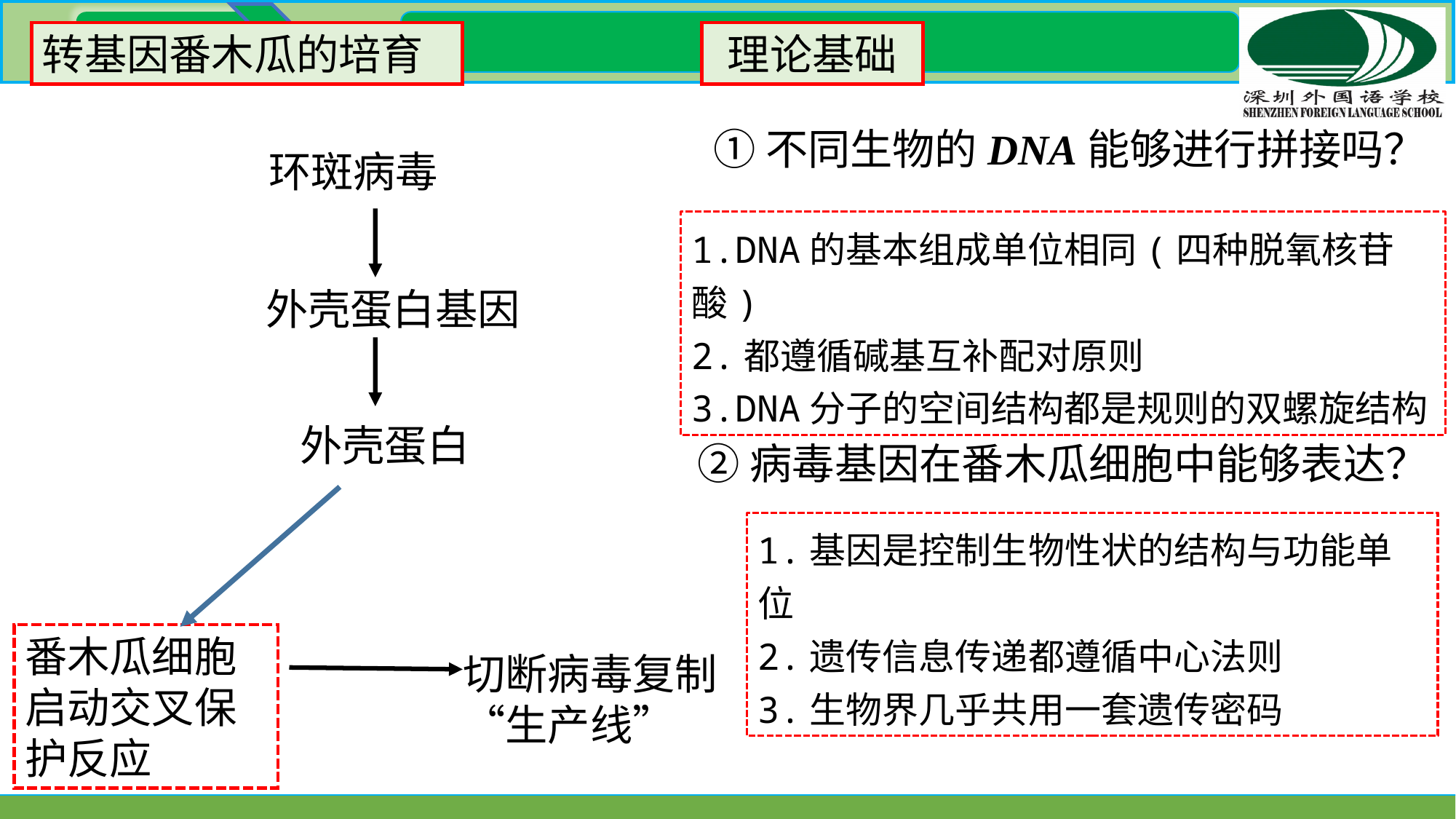

转基因番木瓜的培育
理论基础
①不同生物的DNA能够进行拼接吗？
环斑病毒

外壳蛋白基因
1.DNA的基本组成单位相同(四种脱氧核苷酸)
2.都遵循碱基互补配对原则
3.DNA分子的空间结构都是规则的双螺旋结构

外壳蛋白
②病毒基因在番木瓜细胞中能够表达？

1.基因是控制生物性状的结构与功能单位
2.遗传信息传递都遵循中心法则
3.生物界几乎共用一套遗传密码
番木瓜细胞启动交叉保护反应
切断病毒复制“生产线”